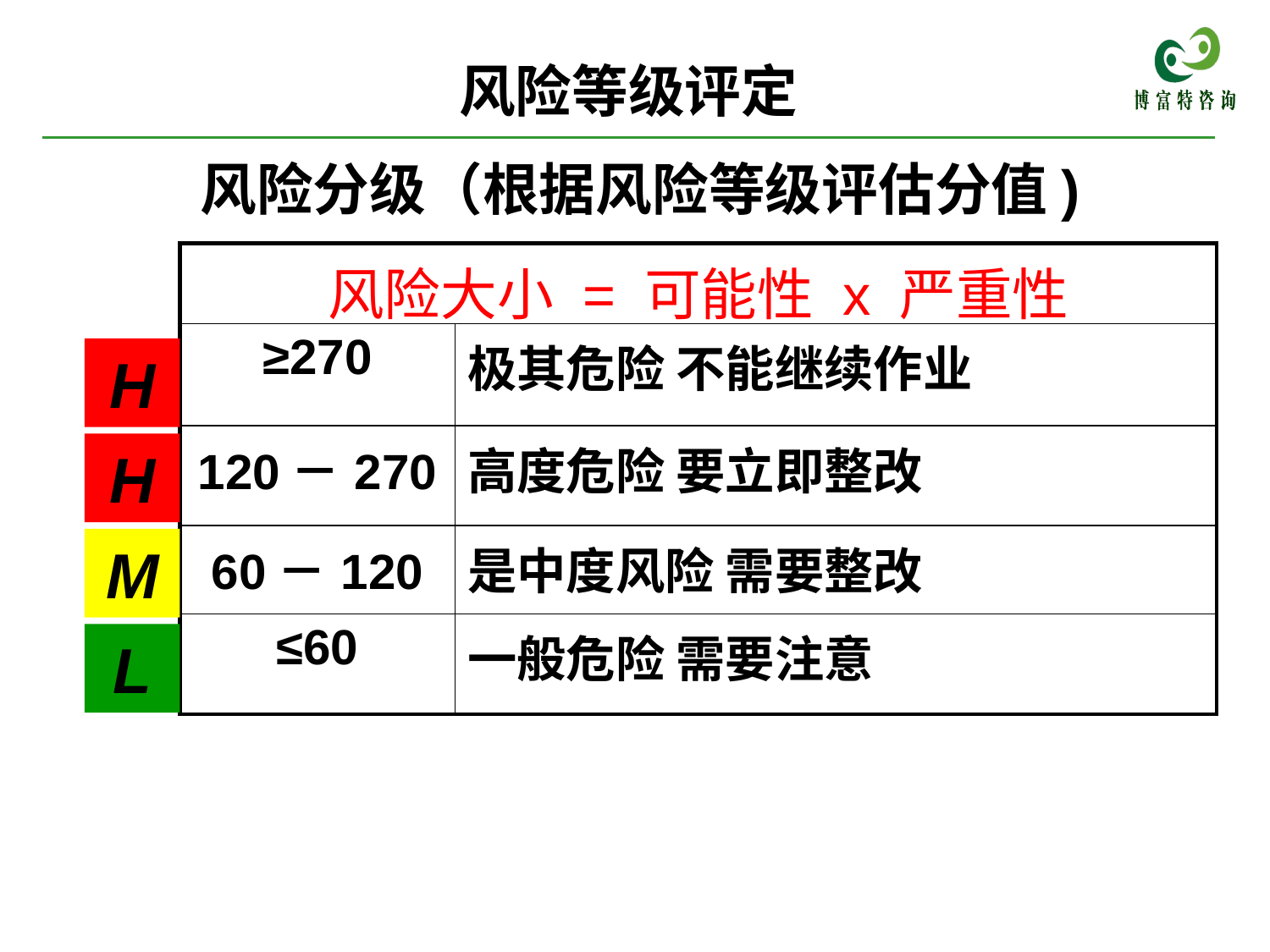

风险等级评定
风险分级（根据风险等级评估分值)
| 风险大小 = 可能性 x 严重性 |  |
| --- | --- |
| ≥270 | 极其危险 不能继续作业 |
| 120－270 | 高度危险 要立即整改 |
| 60－120 | 是中度风险 需要整改 |
| ≤60 | 一般危险 需要注意 |
H
H
M
L